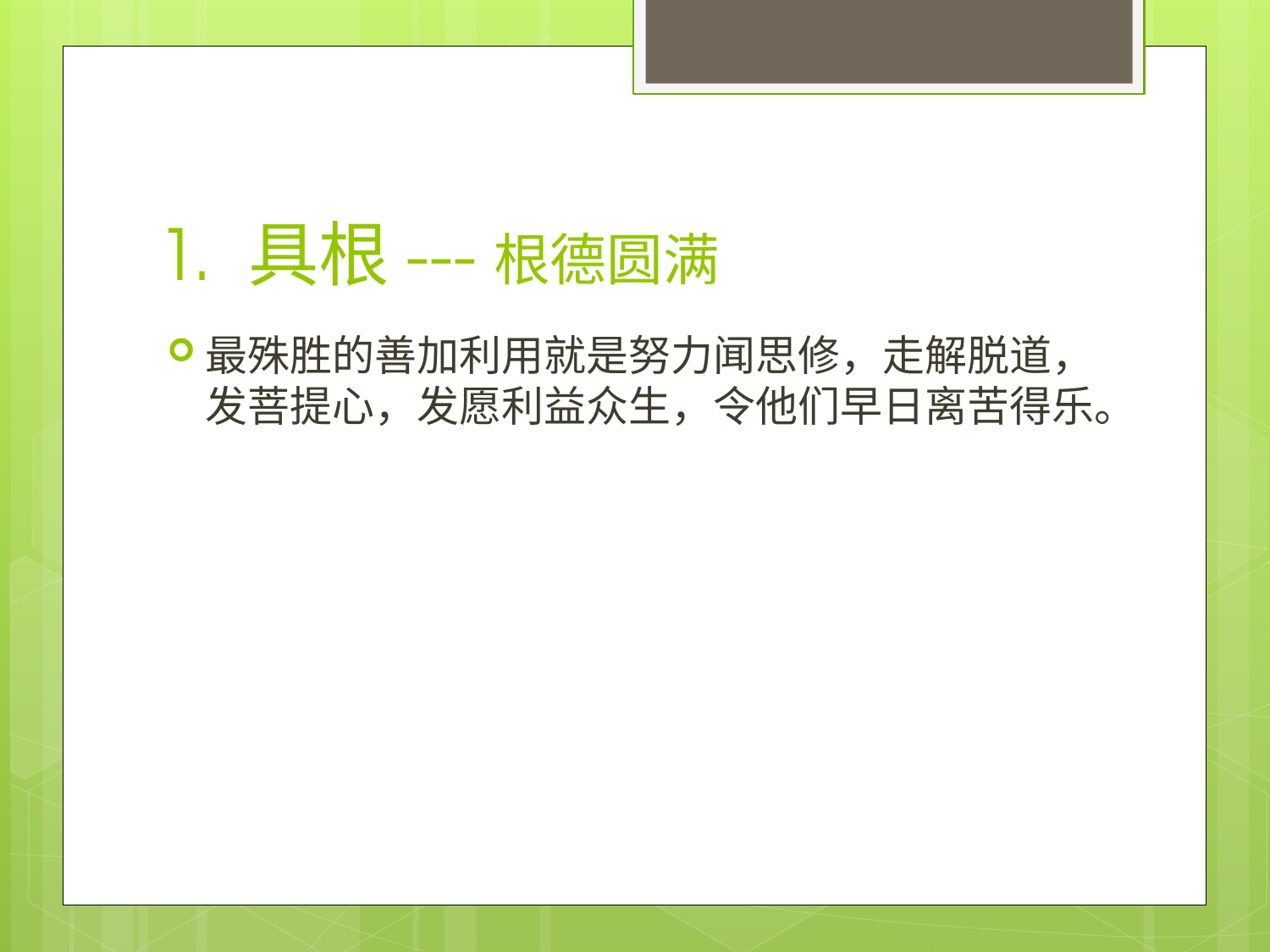

# 1. 具根---根德圆满
最殊胜的善加利用就是努力闻思修，走解脱道，发菩提心，发愿利益众生，令他们早日离苦得乐。